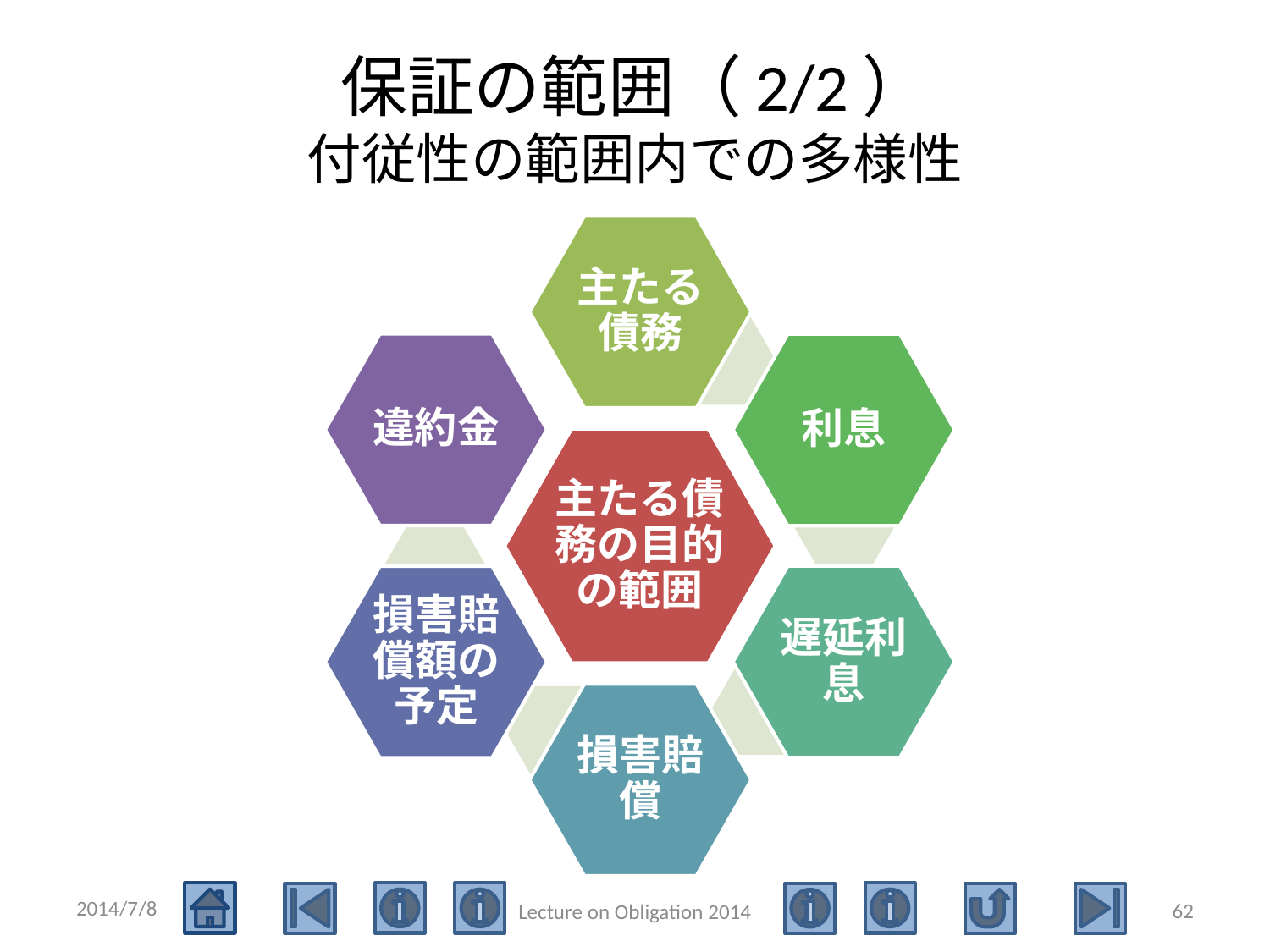

# 保証の範囲（2/2） 付従性の範囲内での多様性
主たる債務の目的の範囲
主たる債務
利息
遅延利息
損害賠償
損害賠償額の予定
違約金
2014/7/8
62
Lecture on Obligation 2014